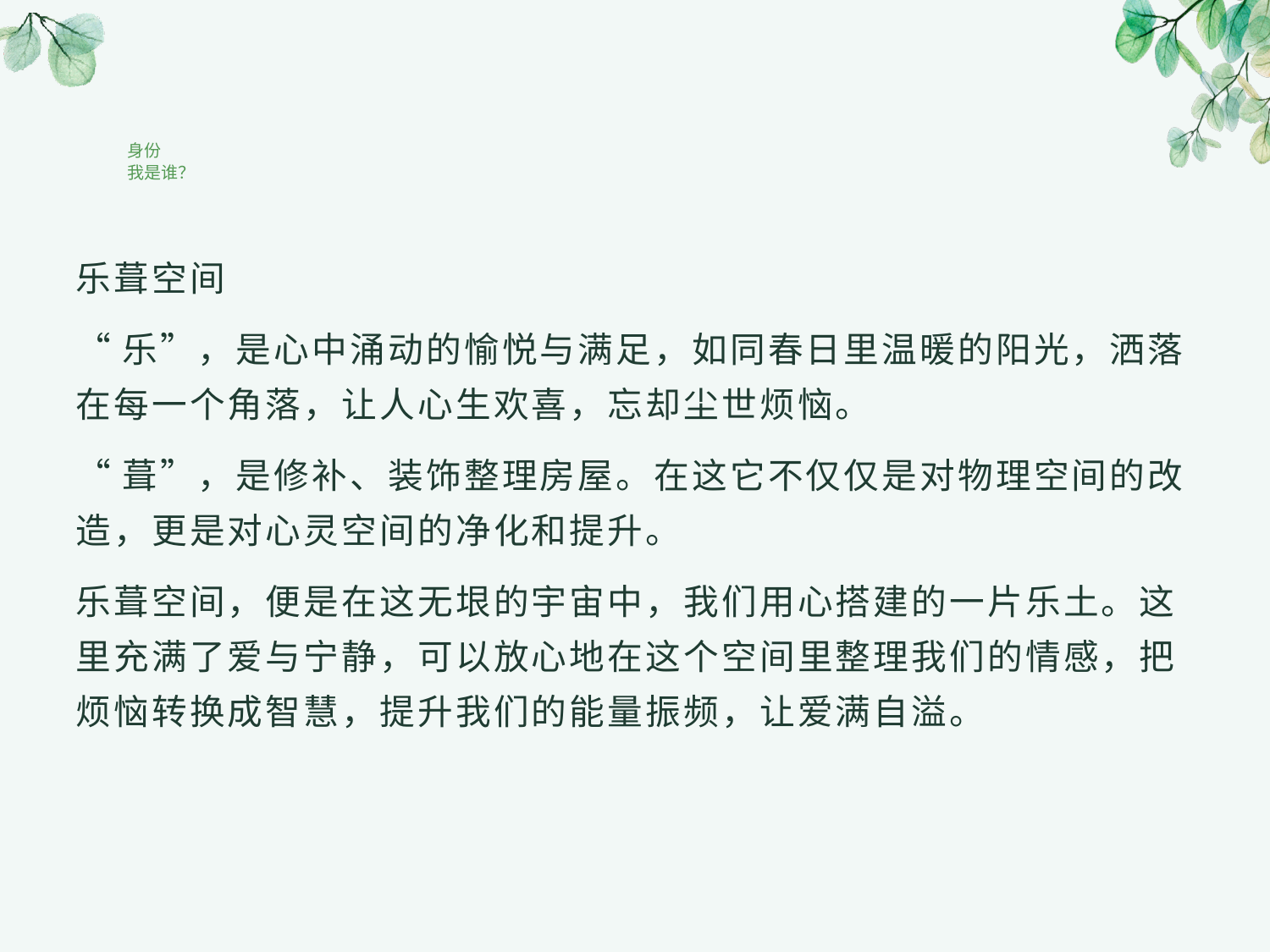

身份
我是谁？
乐葺空间
“乐”，是心中涌动的愉悦与满足，如同春日里温暖的阳光，洒落在每一个角落，让人心生欢喜，忘却尘世烦恼。
“葺”，是修补、装饰整理房屋。在这它不仅仅是对物理空间的改造，更是对心灵空间的净化和提升。
乐葺空间，便是在这无垠的宇宙中，我们用心搭建的一片乐土。这里充满了爱与宁静，可以放心地在这个空间里整理我们的情感，把烦恼转换成智慧，提升我们的能量振频，让爱满自溢。